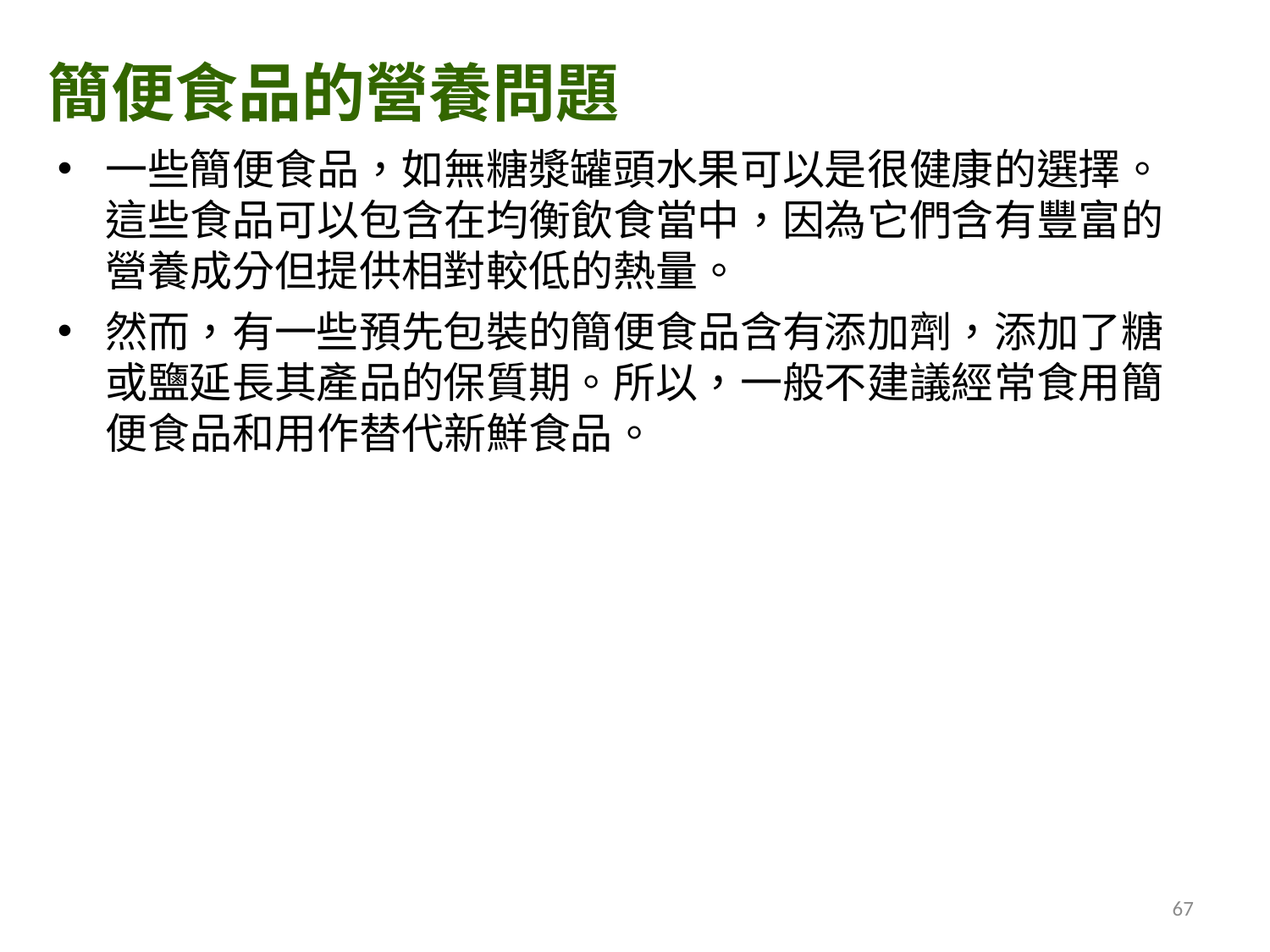

簡便食品的營養問題
一些簡便食品，如無糖漿罐頭水果可以是很健康的選擇。這些食品可以包含在均衡飲食當中，因為它們含有豐富的營養成分但提供相對較低的熱量。
然而，有一些預先包裝的簡便食品含有添加劑，添加了糖或鹽延長其產品的保質期。所以，一般不建議經常食用簡便食品和用作替代新鮮食品。
67